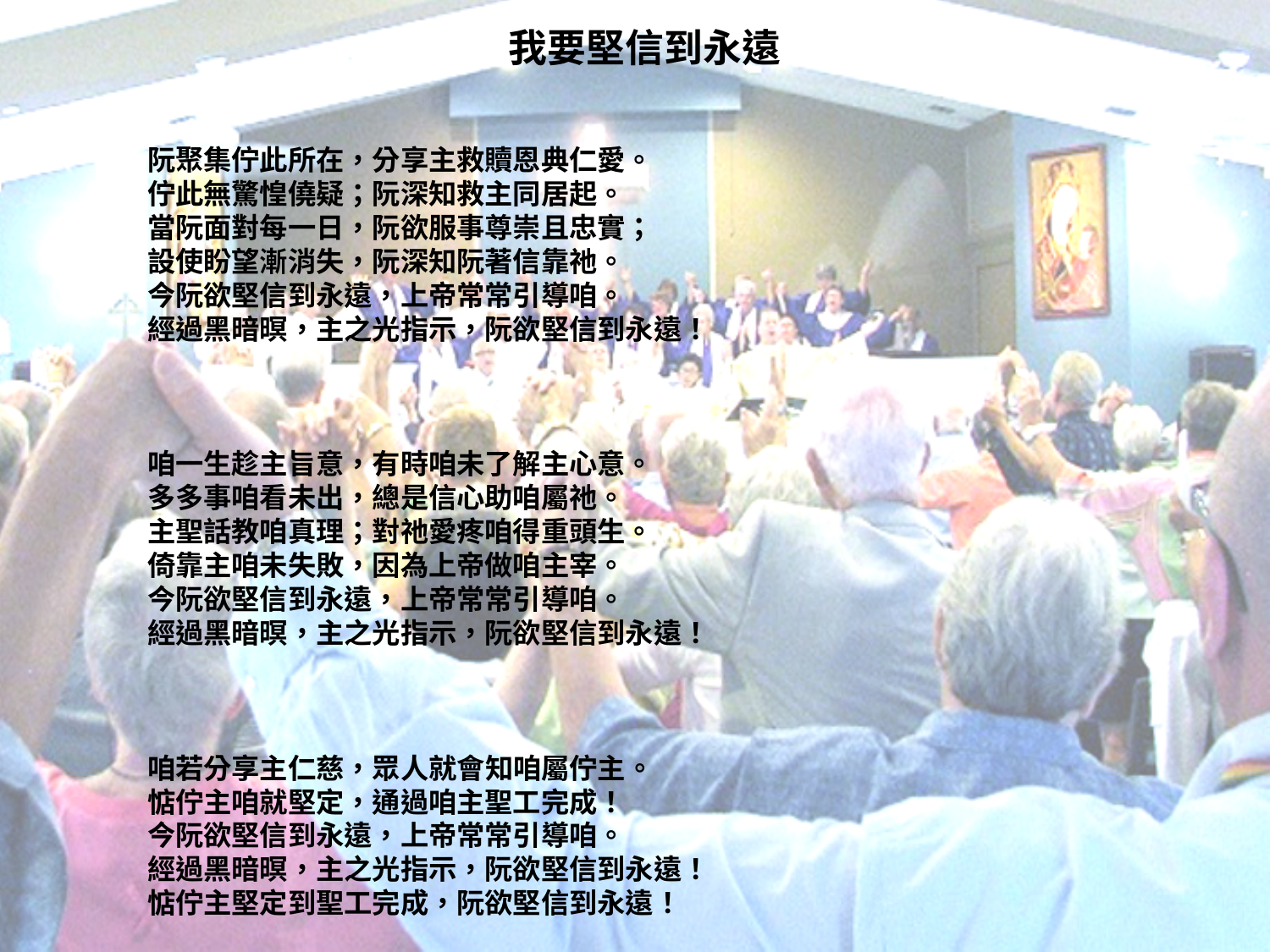

# 我要堅信到永遠
阮聚集佇此所在，分享主救贖恩典仁愛。
佇此無驚惶僥疑；阮深知救主同居起。
當阮面對每一日，阮欲服事尊崇且忠實；
設使盼望漸消失，阮深知阮著信靠祂。
今阮欲堅信到永遠，上帝常常引導咱。
經過黑暗暝，主之光指示，阮欲堅信到永遠！

咱一生趁主旨意，有時咱未了解主心意。
多多事咱看未出，總是信心助咱屬祂。
主聖話教咱真理；對祂愛疼咱得重頭生。
倚靠主咱未失敗，因為上帝做咱主宰。
今阮欲堅信到永遠，上帝常常引導咱。
經過黑暗暝，主之光指示，阮欲堅信到永遠！

咱若分享主仁慈，眾人就會知咱屬佇主。
惦佇主咱就堅定，通過咱主聖工完成！
今阮欲堅信到永遠，上帝常常引導咱。
經過黑暗暝，主之光指示，阮欲堅信到永遠！
惦佇主堅定到聖工完成，阮欲堅信到永遠！